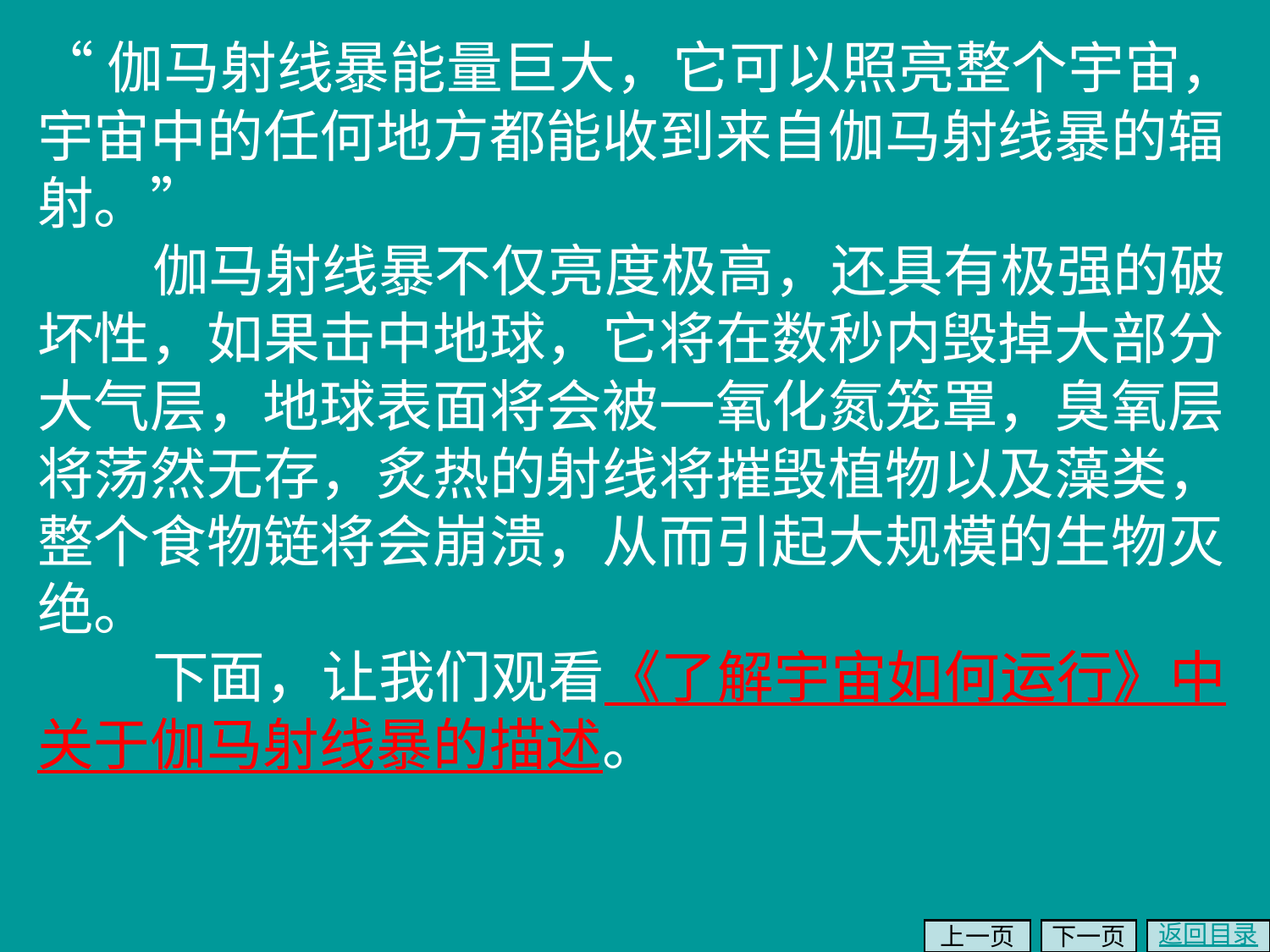

“伽马射线暴能量巨大，它可以照亮整个宇宙，宇宙中的任何地方都能收到来自伽马射线暴的辐射。”
        伽马射线暴不仅亮度极高，还具有极强的破坏性，如果击中地球，它将在数秒内毁掉大部分大气层，地球表面将会被一氧化氮笼罩，臭氧层将荡然无存，炙热的射线将摧毁植物以及藻类，整个食物链将会崩溃，从而引起大规模的生物灭绝。
        下面，让我们观看《了解宇宙如何运行》中关于伽马射线暴的描述。

上一页
下一页
返回目录